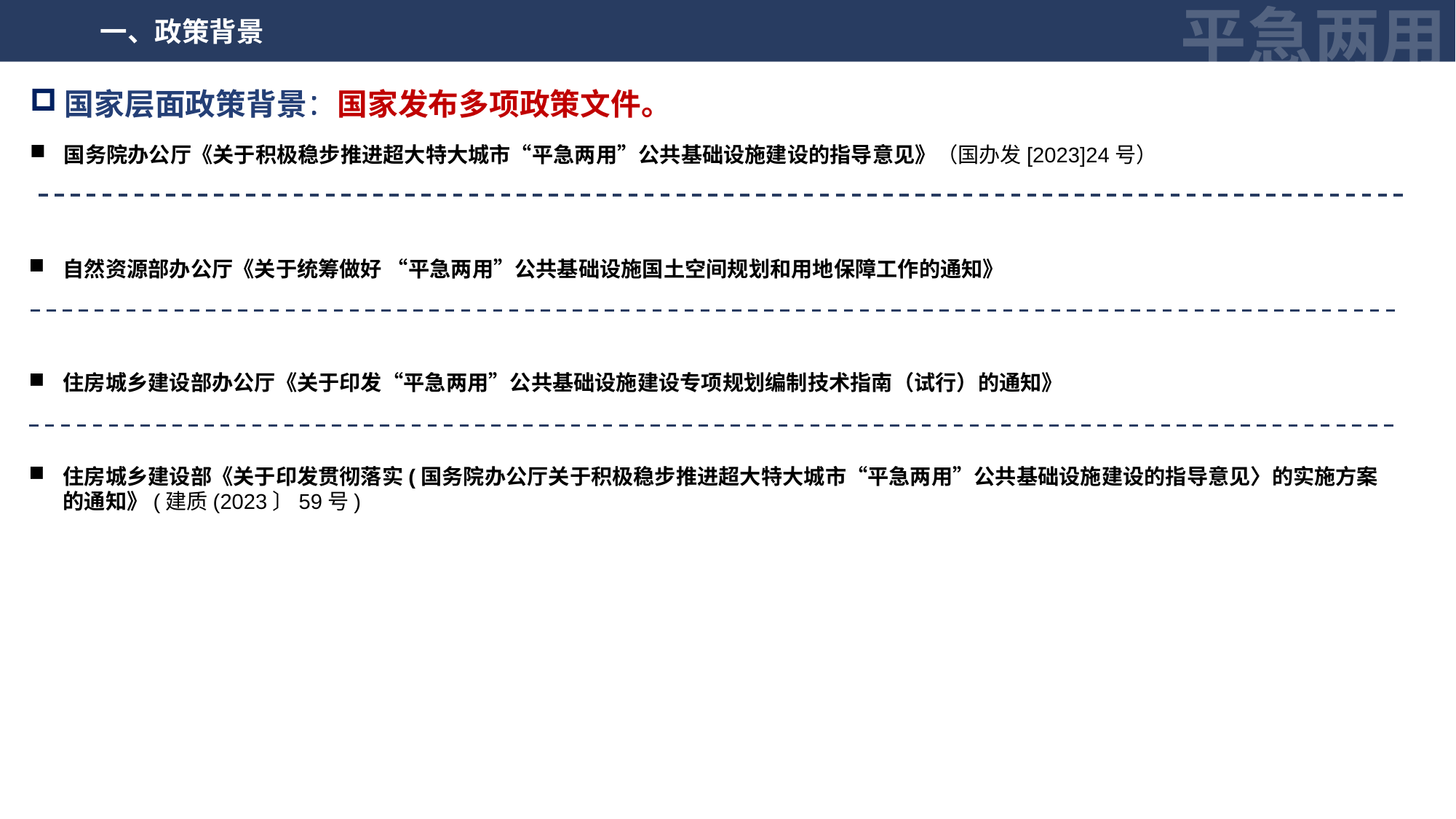

平急两用

一、政策背景
国家层面政策背景：国家发布多项政策文件。
国务院办公厅《关于积极稳步推进超大特大城市“平急两用”公共基础设施建设的指导意见》（国办发[2023]24号）
自然资源部办公厅《关于统筹做好 “平急两用”公共基础设施国土空间规划和用地保障工作的通知》
住房城乡建设部办公厅《关于印发“平急两用”公共基础设施建设专项规划编制技术指南（试行）的通知》
住房城乡建设部《关于印发贯彻落实(国务院办公厅关于积极稳步推进超大特大城市“平急两用”公共基础设施建设的指导意见〉的实施方案的通知》(建质(2023〕59号)